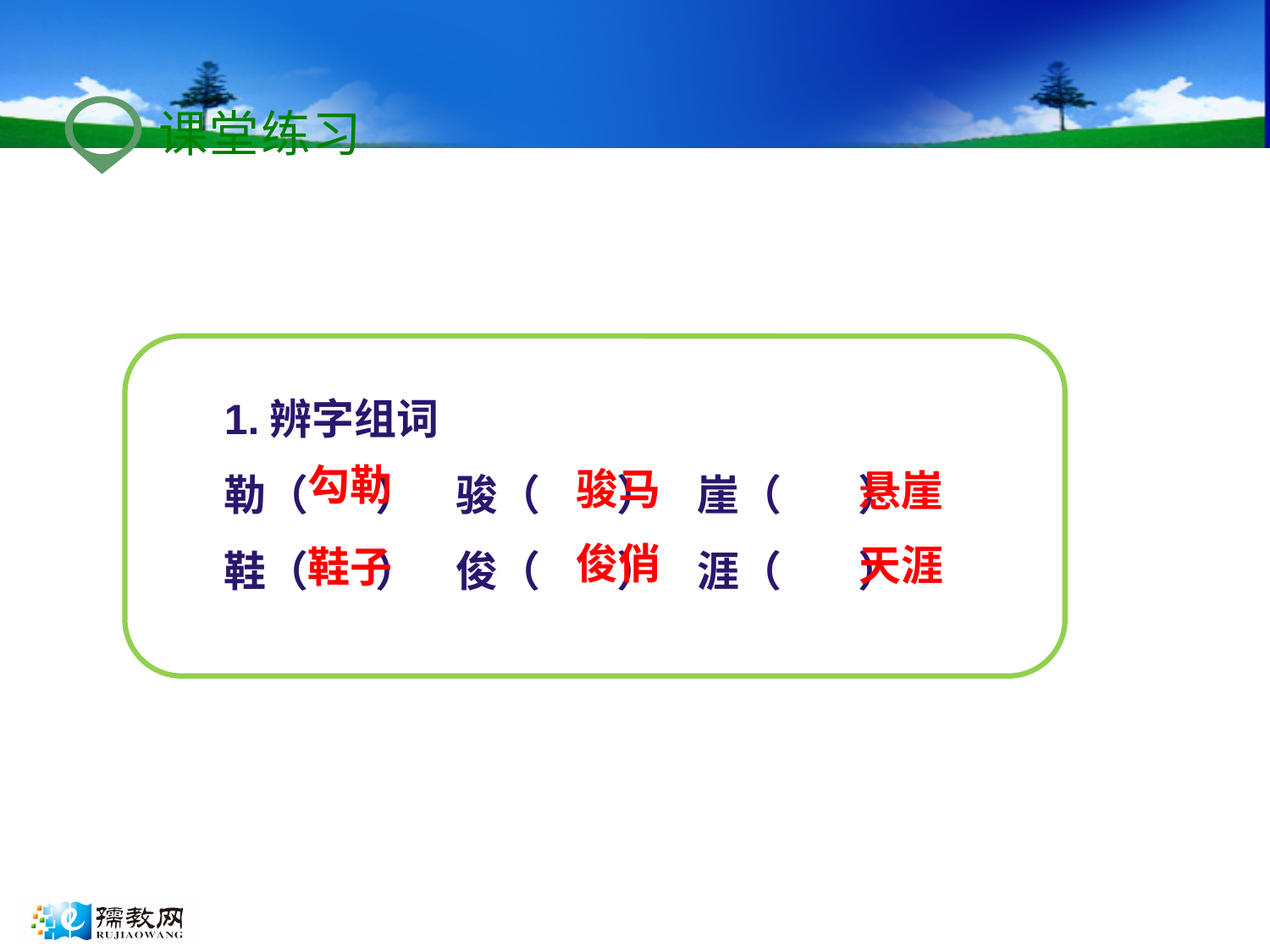

课堂练习

1.辨字组词
勒（       ）    骏（        ）    崖（        ）
鞋（       ）    俊（        ）    涯（        ）
勾勒
骏马
悬崖
俊俏
天涯
鞋子